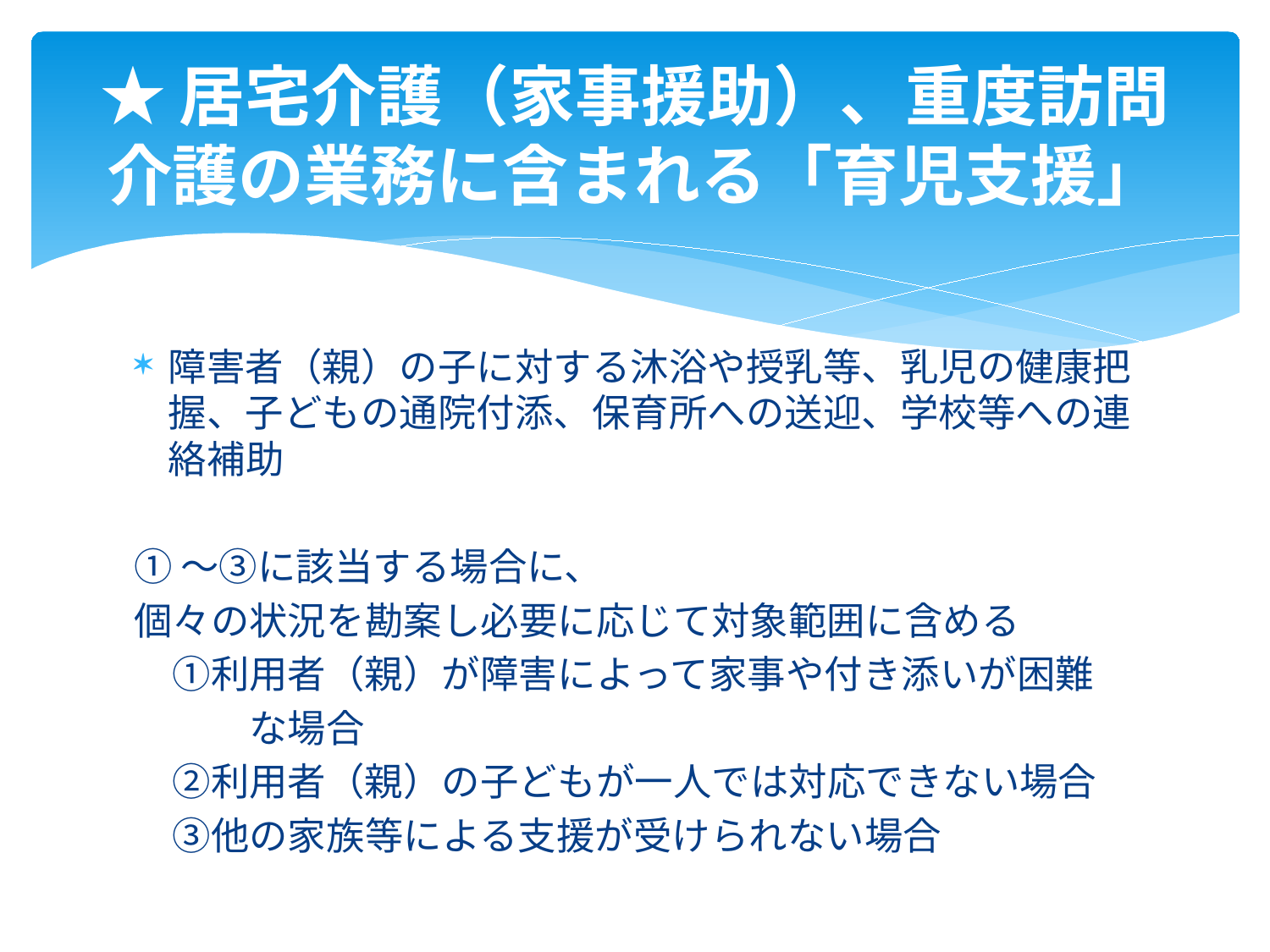

# ★居宅介護（家事援助）、重度訪問介護の業務に含まれる「育児支援」
障害者（親）の子に対する沐浴や授乳等、乳児の健康把握、子どもの通院付添、保育所への送迎、学校等への連絡補助

①～③に該当する場合に、
個々の状況を勘案し必要に応じて対象範囲に含める
　①利用者（親）が障害によって家事や付き添いが困難
　　　な場合
　②利用者（親）の子どもが一人では対応できない場合
　③他の家族等による支援が受けられない場合